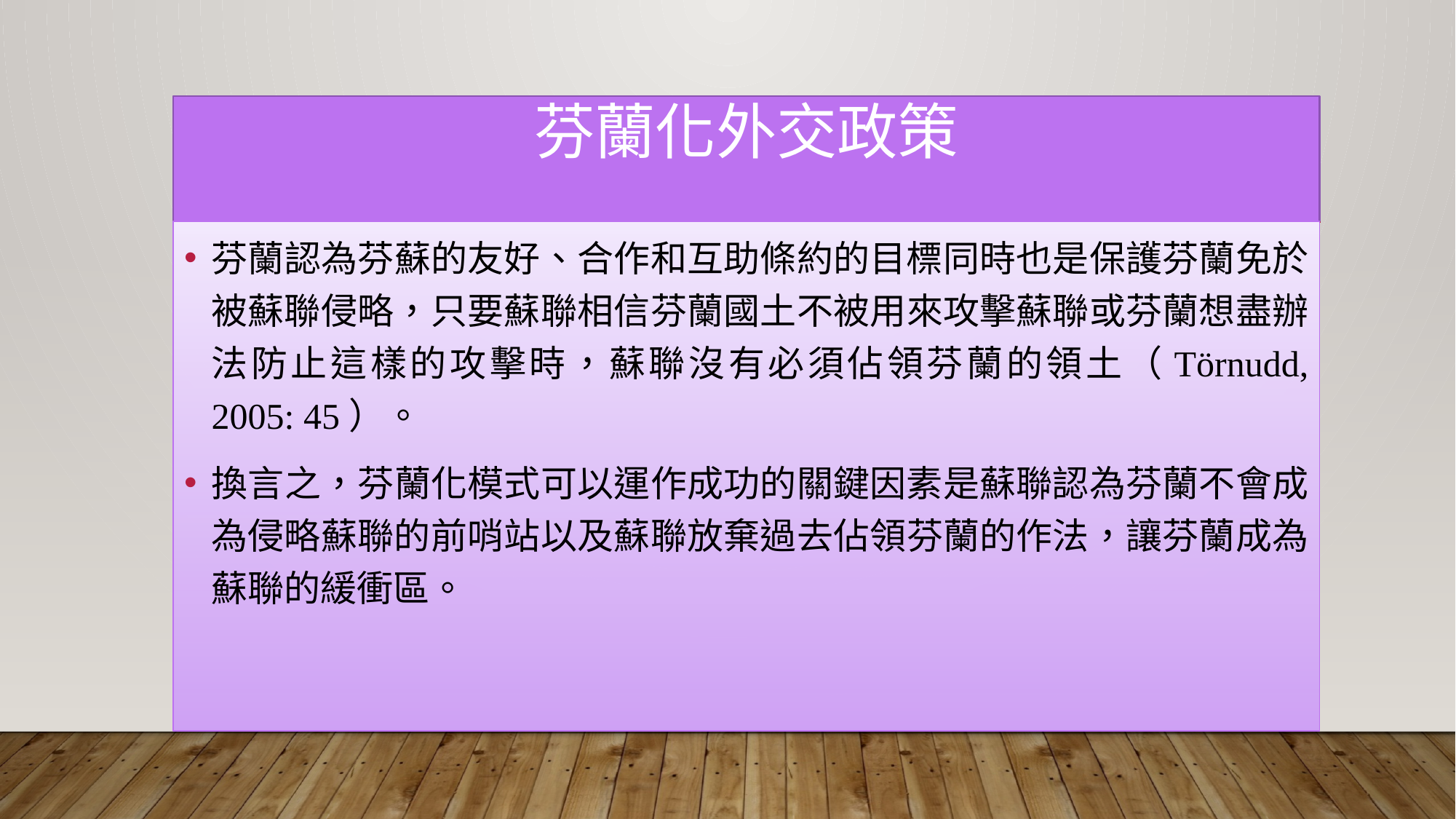

# 芬蘭化外交政策
芬蘭認為芬蘇的友好、合作和互助條約的目標同時也是保護芬蘭免於被蘇聯侵略，只要蘇聯相信芬蘭國土不被用來攻擊蘇聯或芬蘭想盡辦法防止這樣的攻擊時，蘇聯沒有必須佔領芬蘭的領土（Törnudd, 2005: 45）。
換言之，芬蘭化模式可以運作成功的關鍵因素是蘇聯認為芬蘭不會成為侵略蘇聯的前哨站以及蘇聯放棄過去佔領芬蘭的作法，讓芬蘭成為蘇聯的緩衝區。